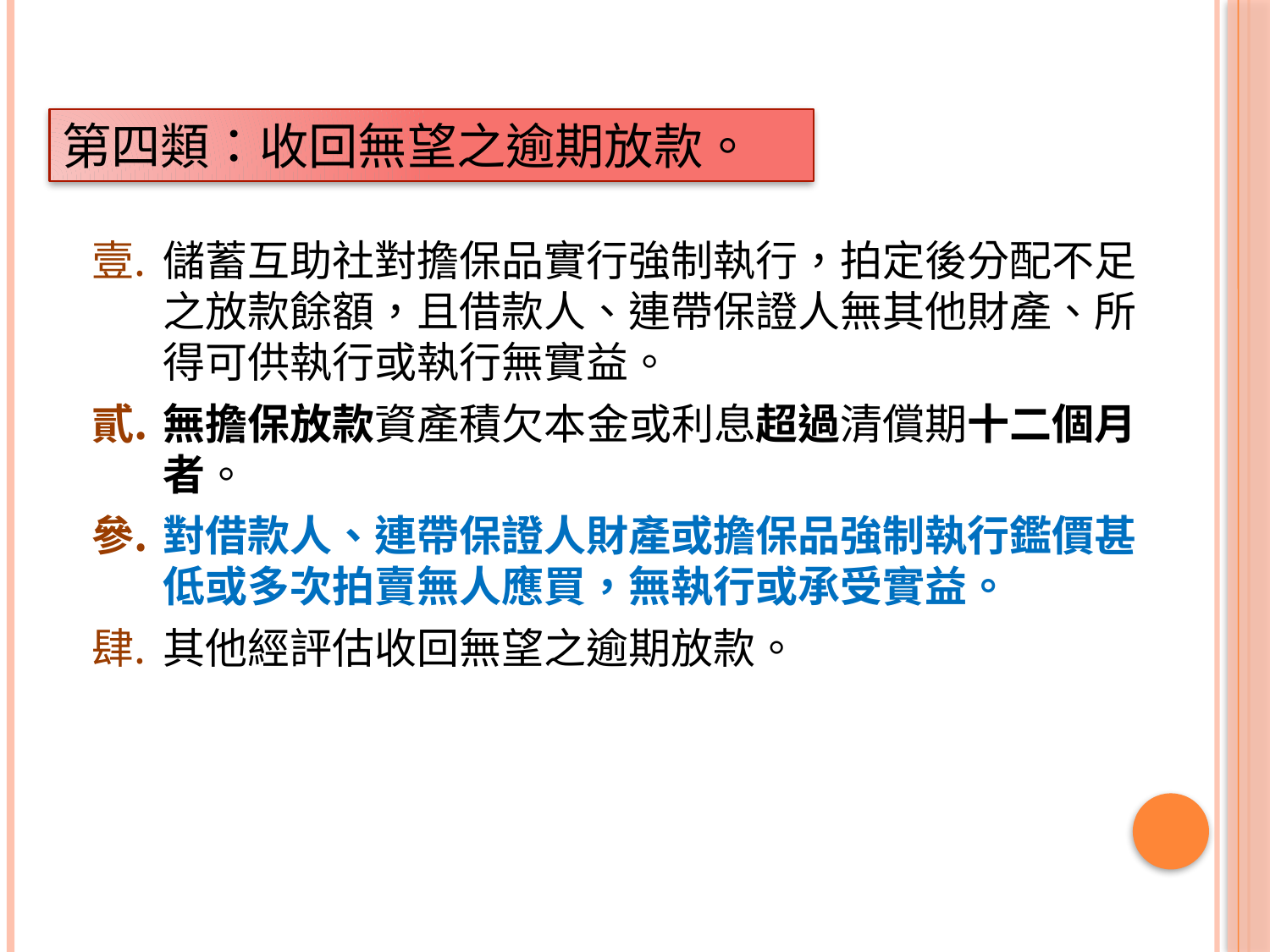

第四類：收回無望之逾期放款。
儲蓄互助社對擔保品實行強制執行，拍定後分配不足之放款餘額，且借款人、連帶保證人無其他財產、所得可供執行或執行無實益。
無擔保放款資產積欠本金或利息超過清償期十二個月者。
對借款人、連帶保證人財產或擔保品強制執行鑑價甚低或多次拍賣無人應買，無執行或承受實益。
其他經評估收回無望之逾期放款。